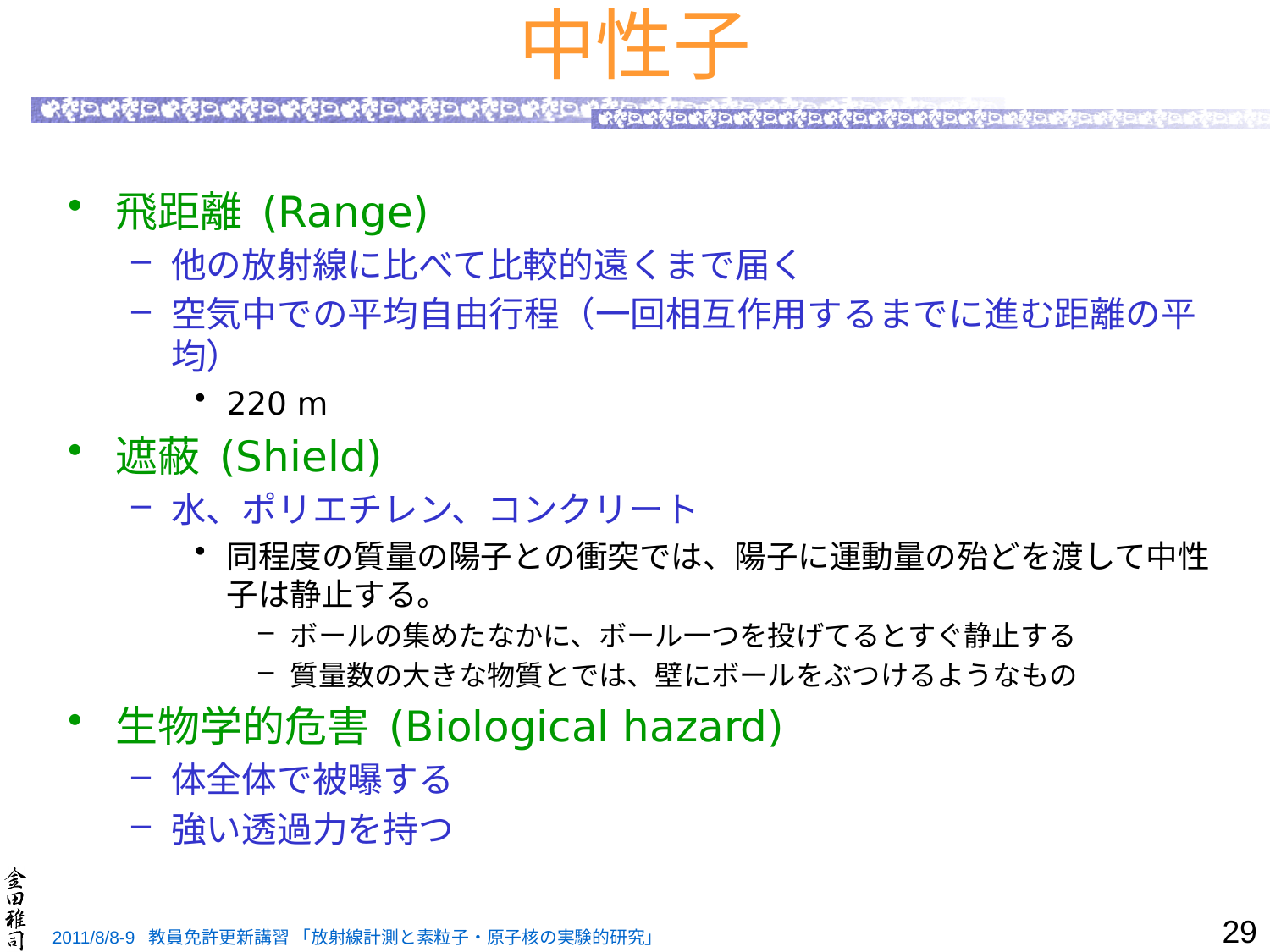

# 中性子
飛距離 (Range)
他の放射線に比べて比較的遠くまで届く
空気中での平均自由行程（一回相互作用するまでに進む距離の平均）
220 m
遮蔽 (Shield)
水、ポリエチレン、コンクリート
同程度の質量の陽子との衝突では、陽子に運動量の殆どを渡して中性子は静止する。
ボールの集めたなかに、ボール一つを投げてるとすぐ静止する
質量数の大きな物質とでは、壁にボールをぶつけるようなもの
生物学的危害 (Biological hazard)
体全体で被曝する
強い透過力を持つ

29
2011/8/8-9  教員免許更新講習 「放射線計測と素粒子・原子核の実験的研究」